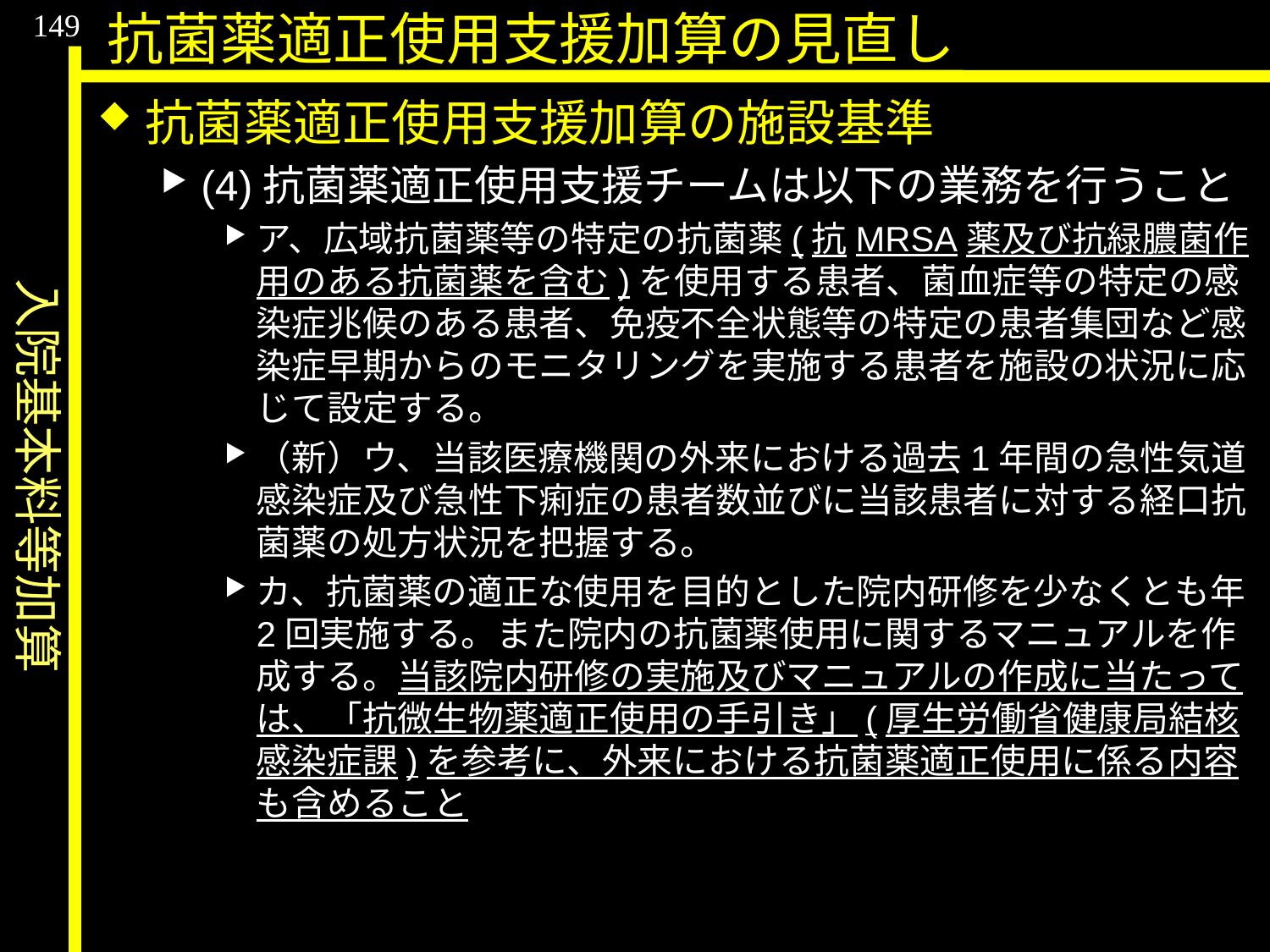

入院基本料等加算
149
抗菌薬適正使用支援加算の見直し

抗菌薬適正使用支援加算の施設基準
(4)抗菌薬適正使用支援チームは以下の業務を行うこと
ア、広域抗菌薬等の特定の抗菌薬(抗MRSA薬及び抗緑膿菌作用のある抗菌薬を含む)を使用する患者、菌血症等の特定の感染症兆候のある患者、免疫不全状態等の特定の患者集団など感染症早期からのモニタリングを実施する患者を施設の状況に応じて設定する。
（新）ウ、当該医療機関の外来における過去1年間の急性気道感染症及び急性下痢症の患者数並びに当該患者に対する経口抗菌薬の処方状況を把握する。
カ、抗菌薬の適正な使用を目的とした院内研修を少なくとも年2回実施する。また院内の抗菌薬使用に関するマニュアルを作成する。当該院内研修の実施及びマニュアルの作成に当たっては、「抗微生物薬適正使用の手引き」(厚生労働省健康局結核感染症課)を参考に、外来における抗菌薬適正使用に係る内容も含めること